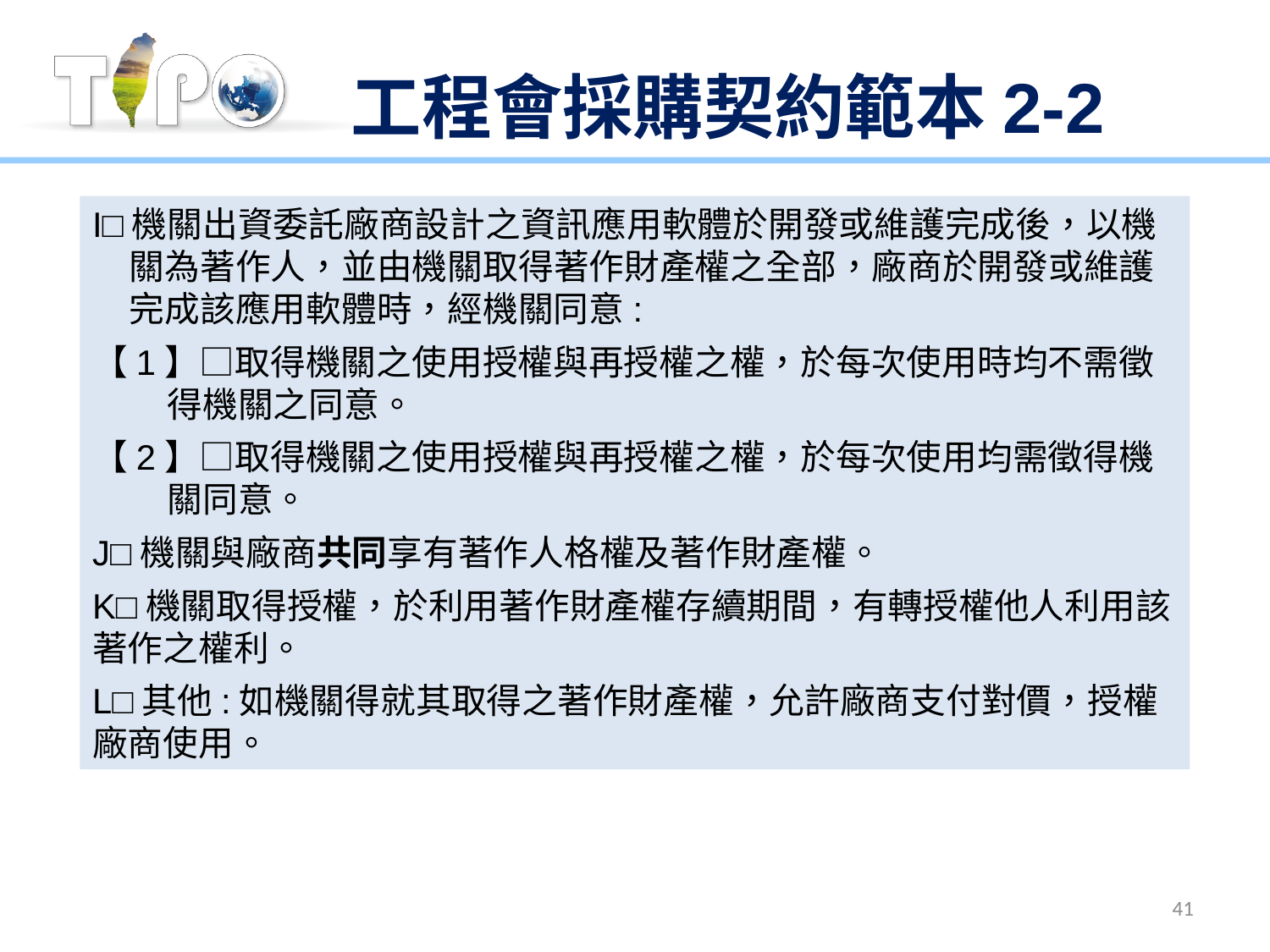

工程會採購契約範本2-2
I□機關出資委託廠商設計之資訊應用軟體於開發或維護完成後，以機關為著作人，並由機關取得著作財產權之全部，廠商於開發或維護完成該應用軟體時，經機關同意:
【1】□取得機關之使用授權與再授權之權，於每次使用時均不需徵得機關之同意。
【2】□取得機關之使用授權與再授權之權，於每次使用均需徵得機關同意。
J□機關與廠商共同享有著作人格權及著作財產權。
K□機關取得授權，於利用著作財產權存續期間，有轉授權他人利用該著作之權利。
L□其他:如機關得就其取得之著作財產權，允許廠商支付對價，授權廠商使用。
41